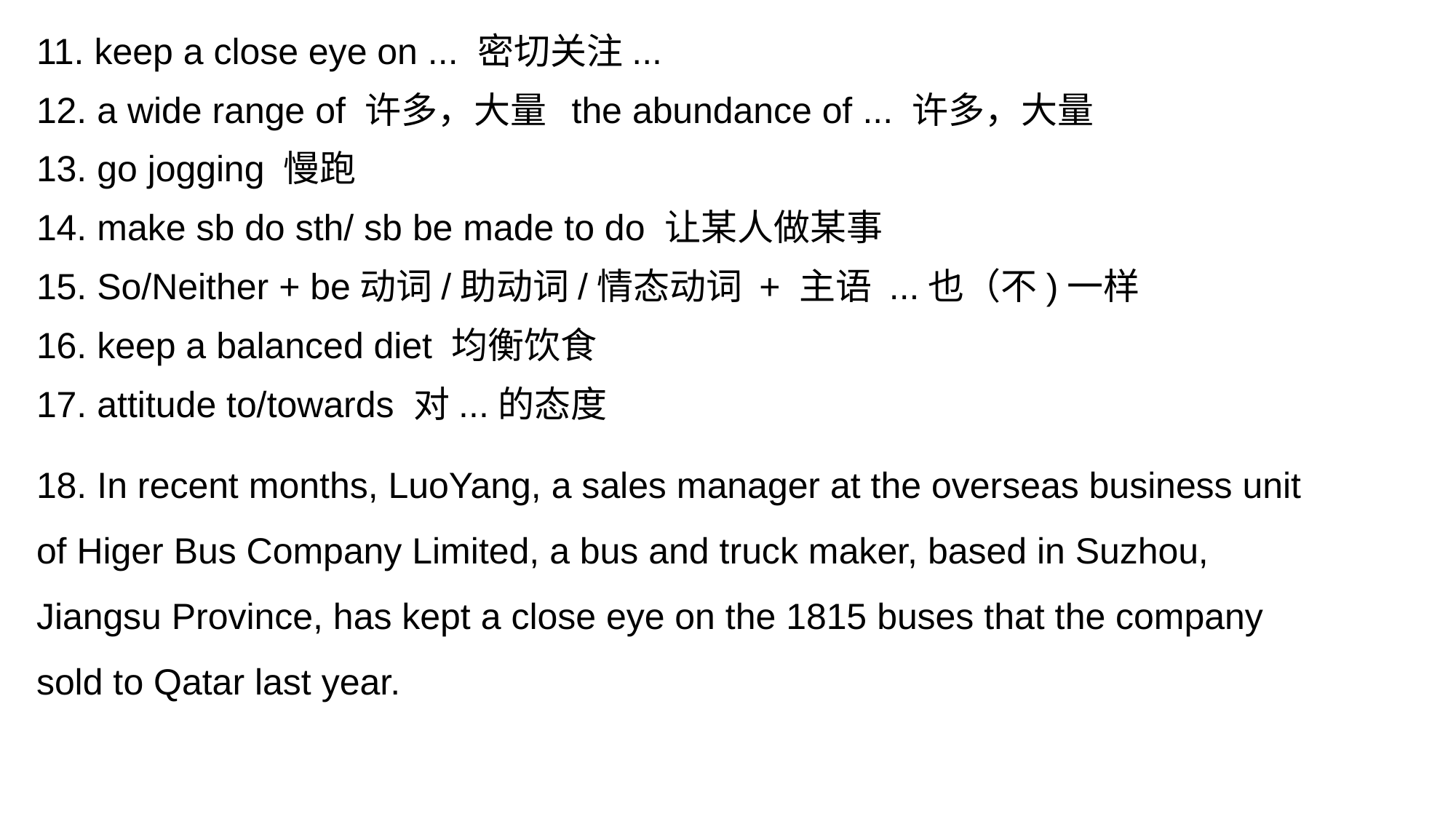

11. keep a close eye on ... 密切关注...
12. a wide range of 许多，大量  the abundance of ... 许多，大量
13. go jogging 慢跑
14. make sb do sth/ sb be made to do 让某人做某事
15. So/Neither + be动词/助动词/情态动词 + 主语 ...也（不)一样
16. keep a balanced diet 均衡饮食
17. attitude to/towards 对...的态度
18. In recent months, LuoYang, a sales manager at the overseas business unit of Higer Bus Company Limited, a bus and truck maker, based in Suzhou, Jiangsu Province, has kept a close eye on the 1815 buses that the company sold to Qatar last year.